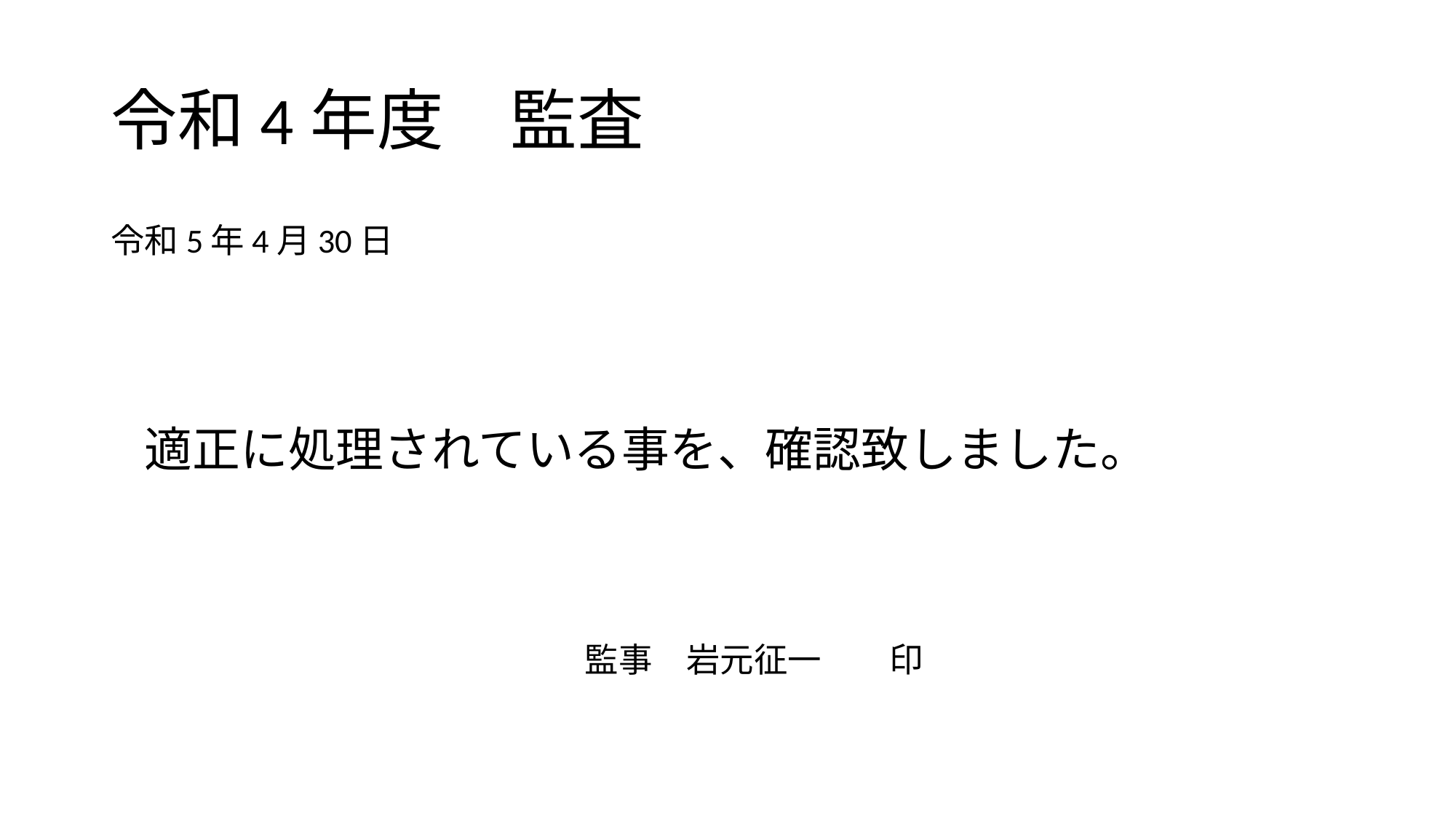

# 令和4年度　監査
令和5年4月30日

　適正に処理されている事を、確認致しました。

　　　　　　　　　　　　　　監事　岩元征一　　印